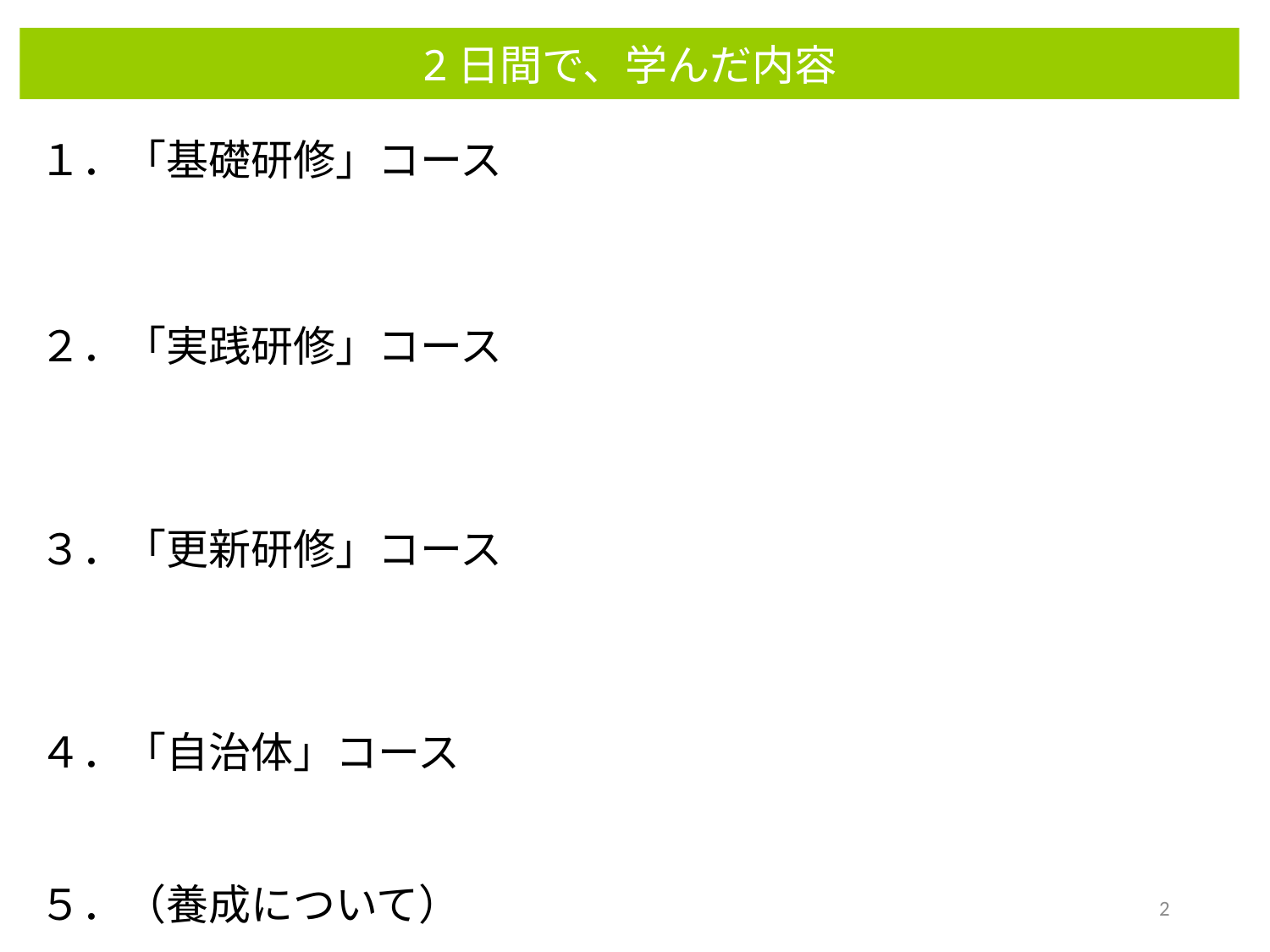

2日間で、学んだ内容
１．「基礎研修」コース

２．「実践研修」コース

３．「更新研修」コース

４．「自治体」コース

５．（養成について）
2